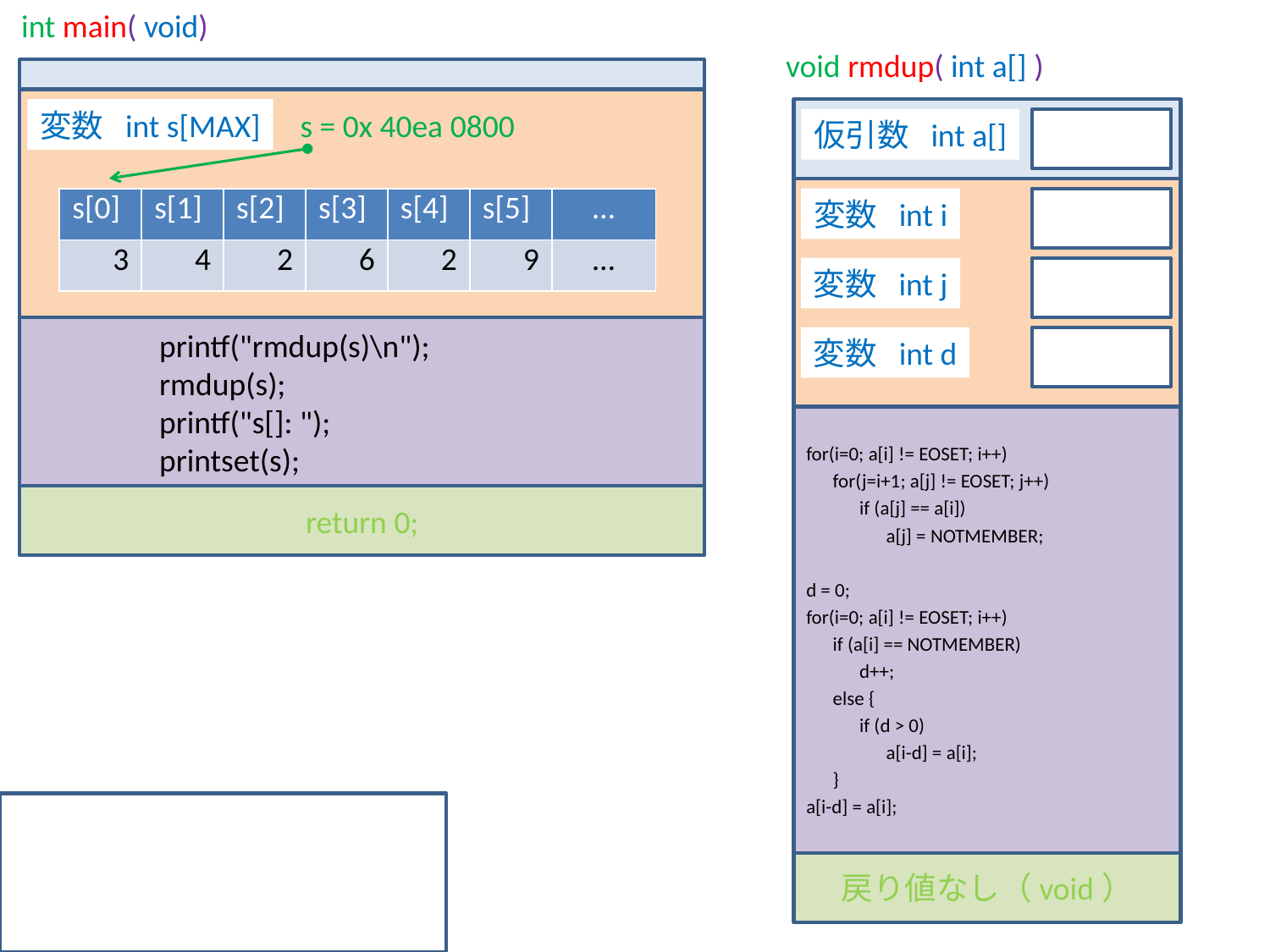

int main( void)
 void rmdup( int a[] )

s = 0x 40ea 0800

変数  int s[MAX]
仮引数  int a[]

| s[0] | s[1] | s[2] | s[3] | s[4] | s[5] | … |
| --- | --- | --- | --- | --- | --- | --- |
| 3 | 4 | 2 | 6 | 2 | 9 | … |
変数  int i

変数  int j

	printf("rmdup(s)\n");
	rmdup(s);
	printf("s[]: ");
	printset(s);
変数  int d

for(i=0; a[i] != EOSET; i++)
      for(j=i+1; a[j] != EOSET; j++)
            if (a[j] == a[i])
                  a[j] = NOTMEMBER;

d = 0;
for(i=0; a[i] != EOSET; i++)
      if (a[i] == NOTMEMBER)
            d++;
      else {
            if (d > 0)
                  a[i-d] = a[i];
      }
a[i-d] = a[i];
return 0;

戻り値なし（void）